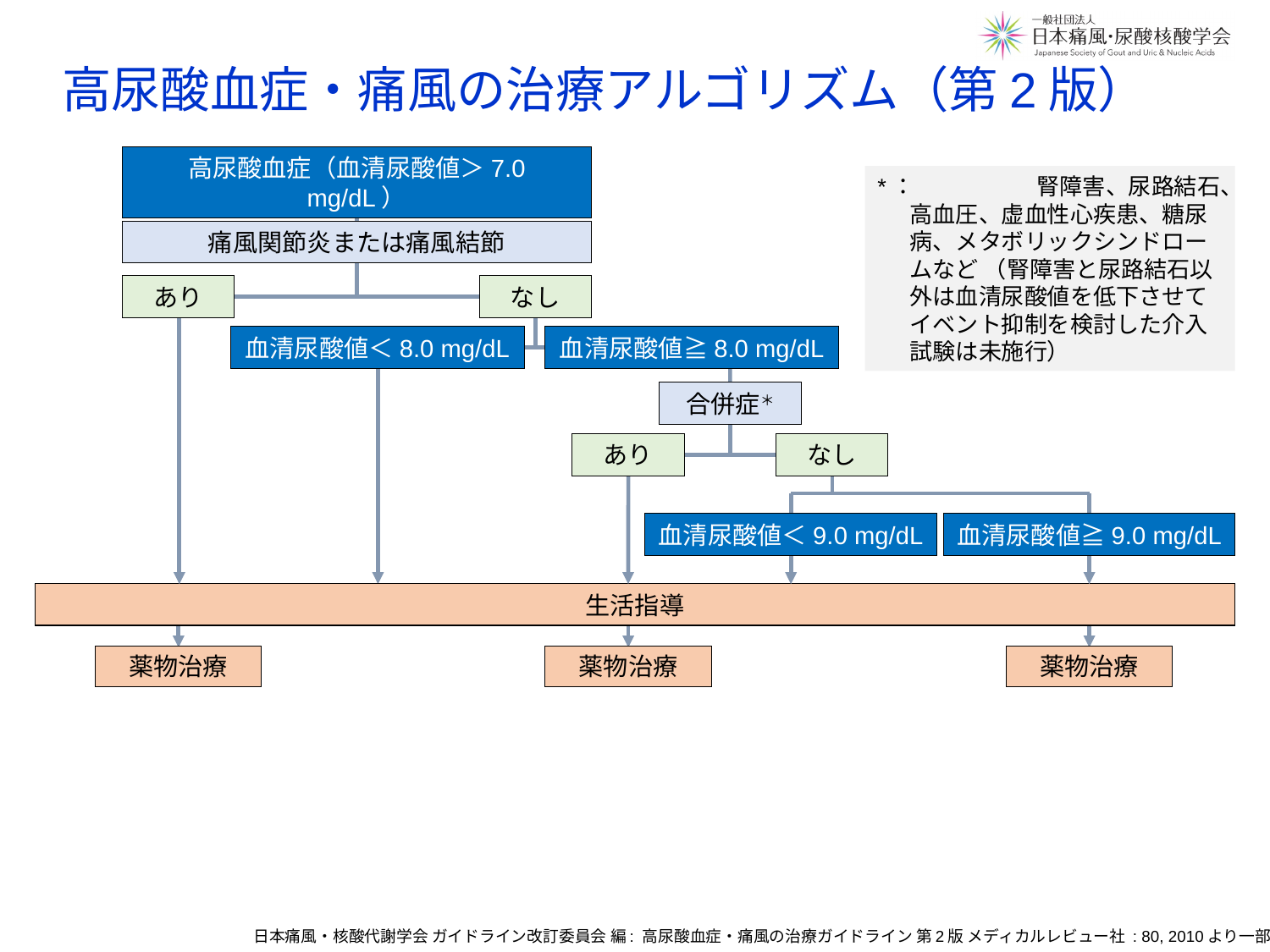

# 高尿酸血症・痛風の治療アルゴリズム（第2版）
高尿酸血症（血清尿酸値＞7.0 mg/dL）
*：	腎障害、尿路結石、高血圧、虚血性心疾患、糖尿病、メタボリックシンドロームなど （腎障害と尿路結石以外は血清尿酸値を低下させてイベント抑制を検討した介入試験は未施行）
痛風関節炎または痛風結節
あり
なし
血清尿酸値＜8.0 mg/dL
血清尿酸値≧8.0 mg/dL
合併症＊
あり
なし
血清尿酸値＜9.0 mg/dL
血清尿酸値≧9.0 mg/dL
生活指導
薬物治療
薬物治療
薬物治療
日本痛風・核酸代謝学会 ガイドライン改訂委員会 編: 高尿酸血症・痛風の治療ガイドライン 第2版 メディカルレビュー社 : 80, 2010より一部改変